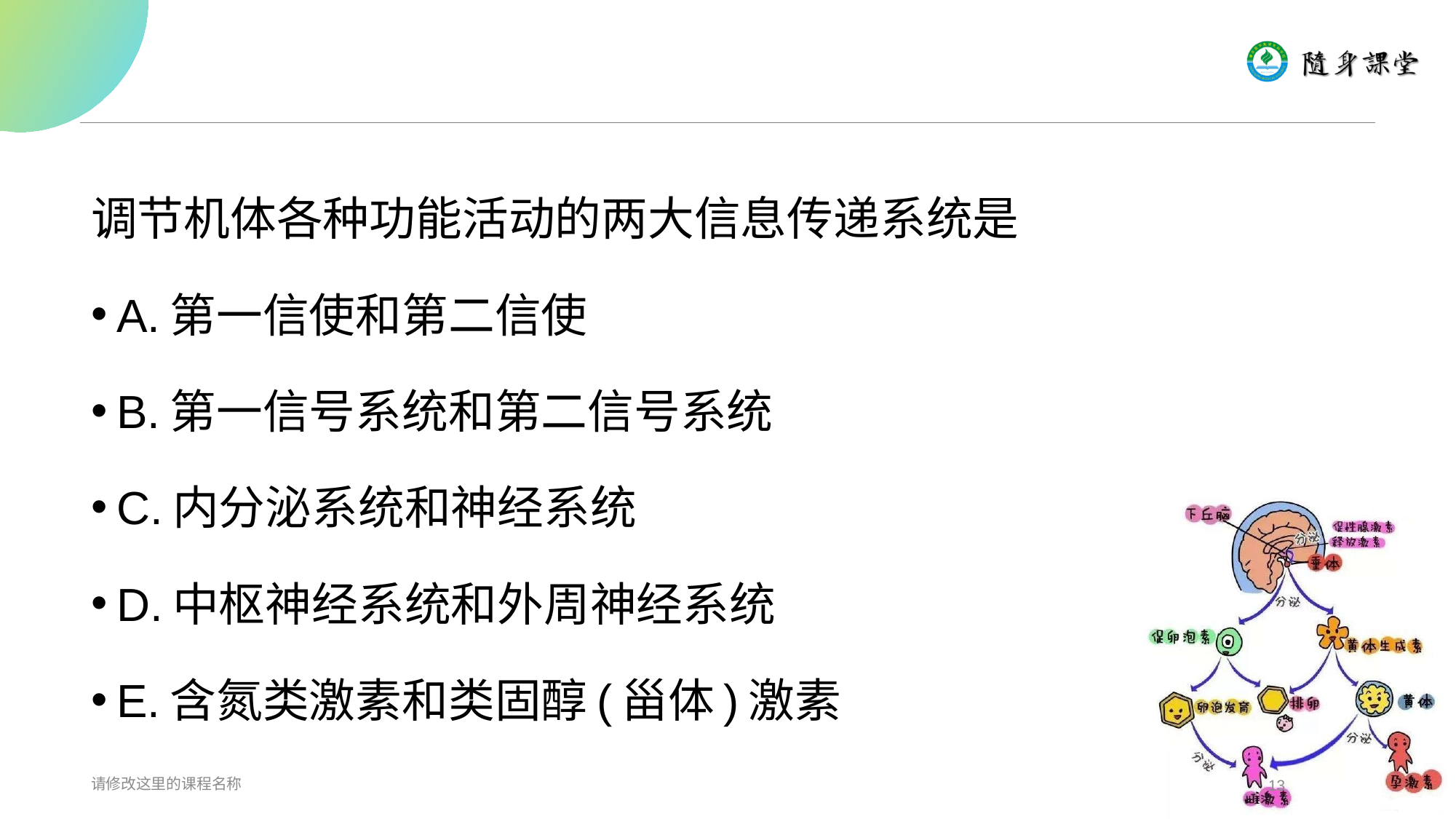

#
调节机体各种功能活动的两大信息传递系统是
A.第一信使和第二信使
B.第一信号系统和第二信号系统
C.内分泌系统和神经系统
D.中枢神经系统和外周神经系统
E.含氮类激素和类固醇(甾体)激素
请修改这里的课程名称
13